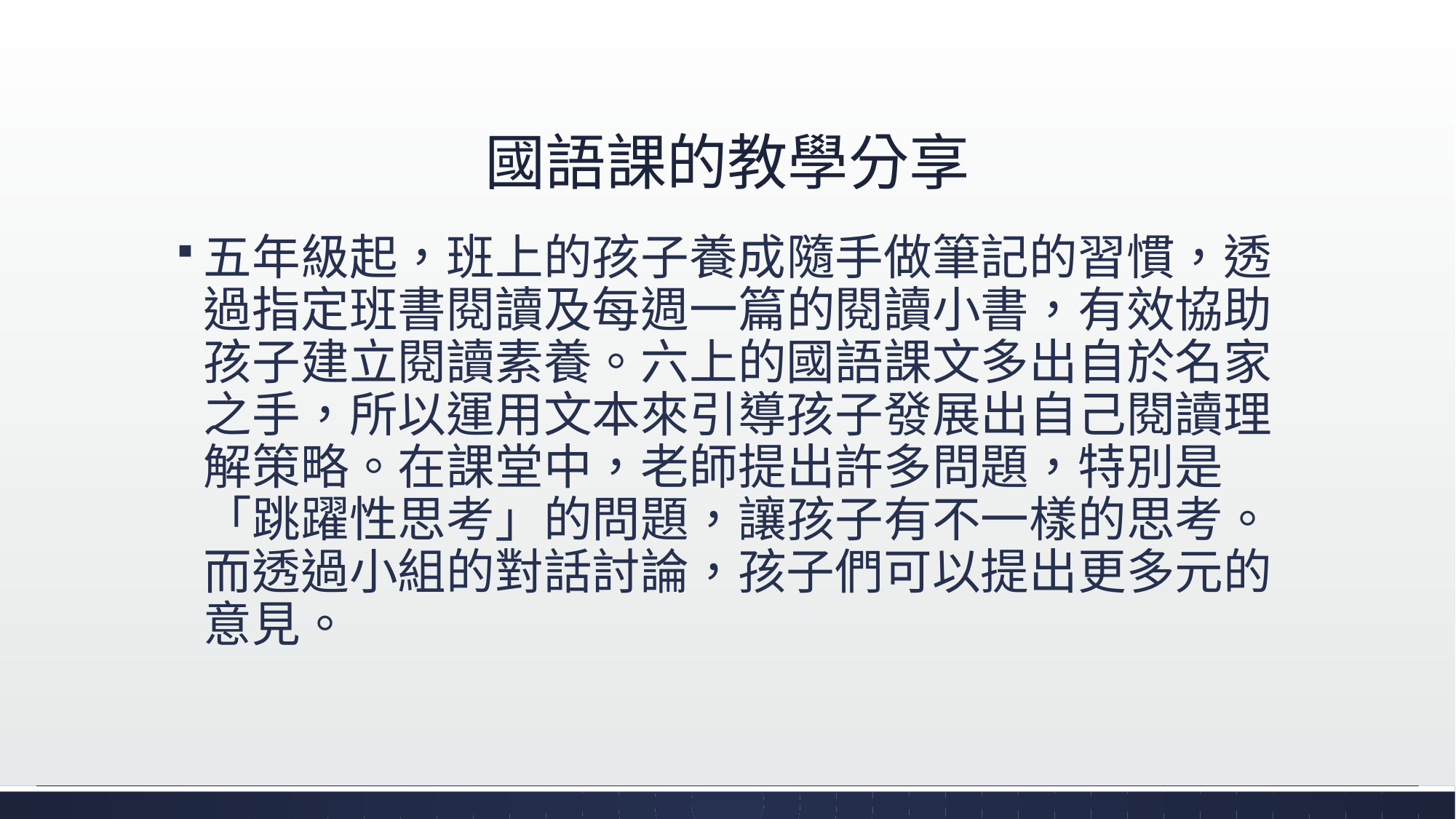

# 國語課的教學分享
五年級起，班上的孩子養成隨手做筆記的習慣，透過指定班書閱讀及每週一篇的閱讀小書，有效協助孩子建立閱讀素養。六上的國語課文多出自於名家之手，所以運用文本來引導孩子發展出自己閱讀理解策略。在課堂中，老師提出許多問題，特別是「跳躍性思考」的問題，讓孩子有不一樣的思考。而透過小組的對話討論，孩子們可以提出更多元的意見。